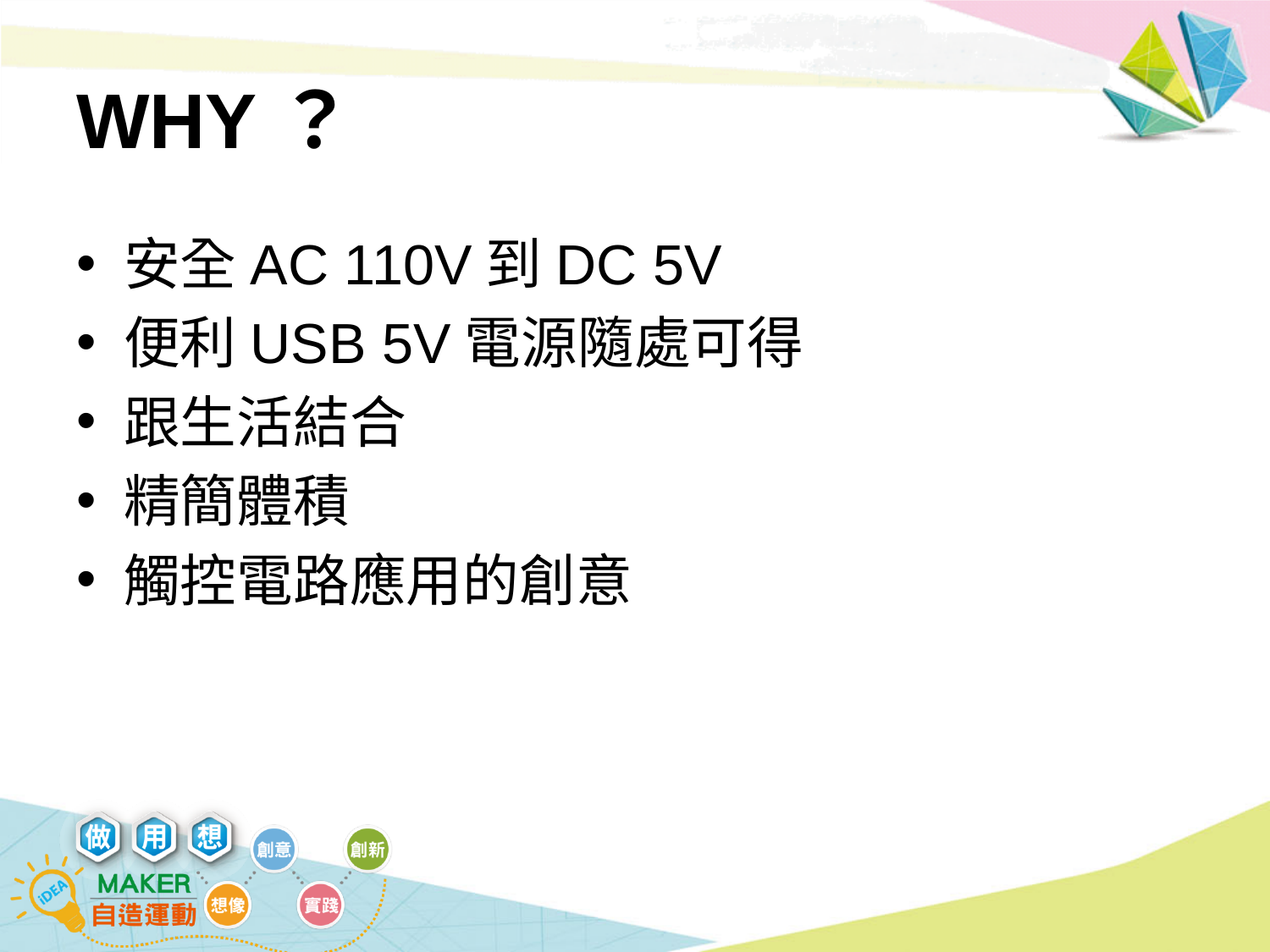

# WHY？
安全AC 110V到DC 5V
便利USB 5V電源隨處可得
跟生活結合
精簡體積
觸控電路應用的創意